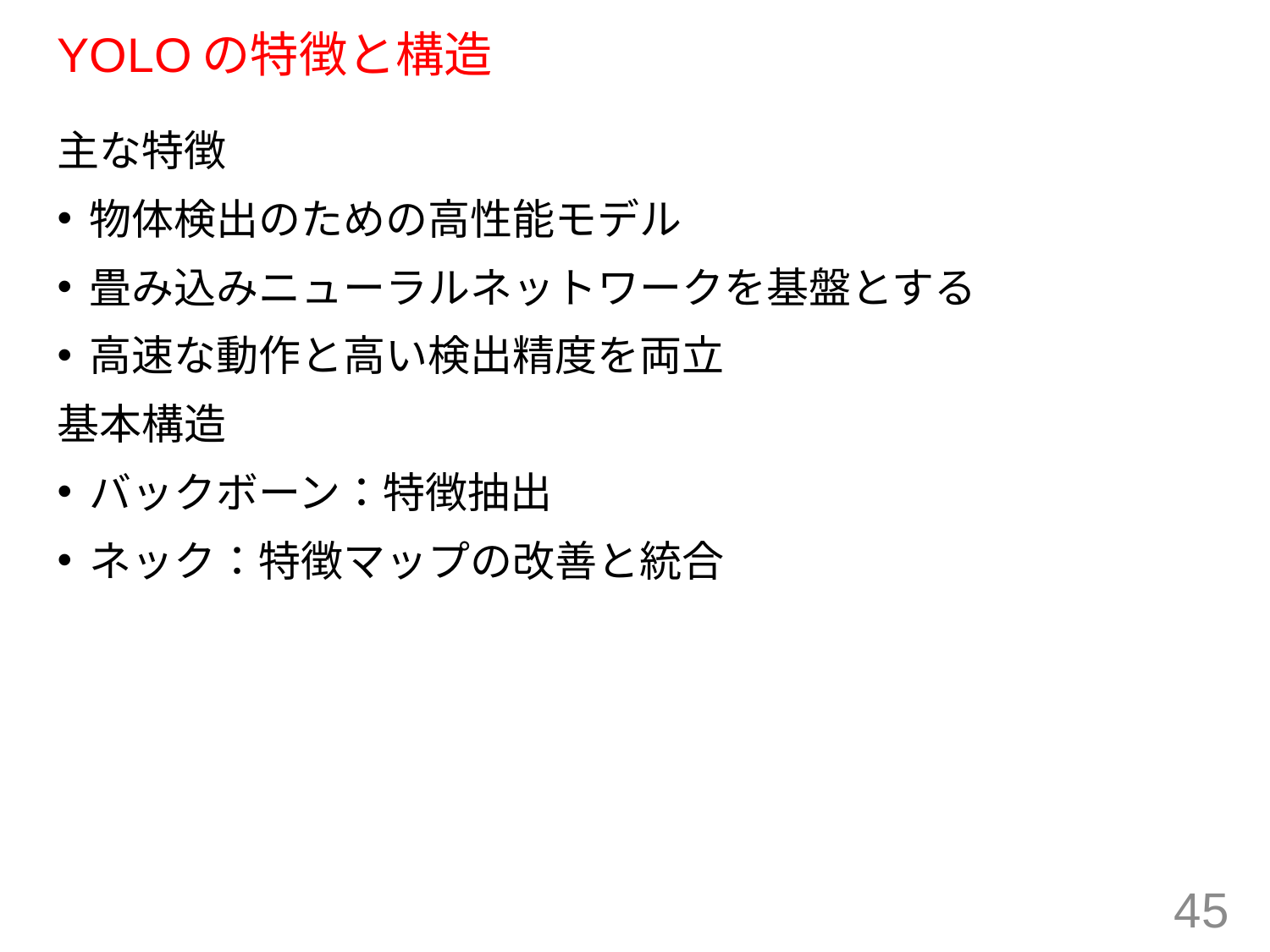

# YOLOの特徴と構造
主な特徴
物体検出のための高性能モデル
畳み込みニューラルネットワークを基盤とする
高速な動作と高い検出精度を両立
基本構造
バックボーン：特徴抽出
ネック：特徴マップの改善と統合
45